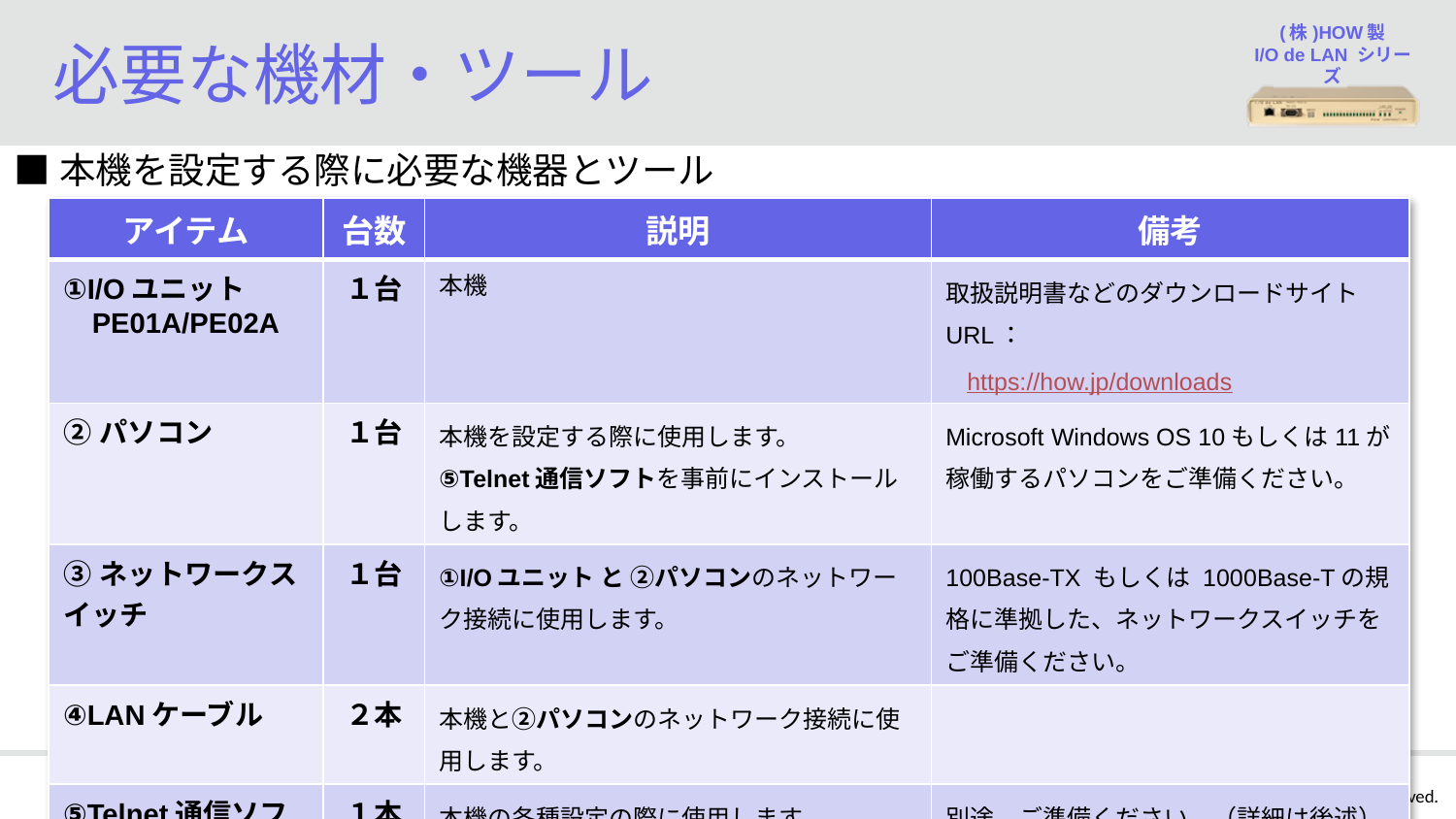

# 必要な機材・ツール
■本機を設定する際に必要な機器とツール
| アイテム | 台数 | 説明 | 備考 |
| --- | --- | --- | --- |
| ①I/Oユニット PE01A/PE02A | １台 | 本機 | 取扱説明書などのダウンロードサイトURL： https://how.jp/downloads |
| ②パソコン | １台 | 本機を設定する際に使用します。 ⑤Telnet通信ソフトを事前にインストールします。 | Microsoft Windows OS 10もしくは11が稼働するパソコンをご準備ください。 |
| ③ネットワークスイッチ | １台 | ①I/Oユニット と ②パソコンのネットワーク接続に使用します。 | 100Base-TX もしくは 1000Base-Tの規格に準拠した、ネットワークスイッチをご準備ください。 |
| ④LANケーブル | ２本 | 本機と②パソコンのネットワーク接続に使用します。 |  |
| ⑤Telnet通信ソフト | １本 | 本機の各種設定の際に使用します。 | 別途、ご準備ください。（詳細は後述） 2022年6月現在サポートされているWindows OS（8.1、10、11）には、Telnet通信ソフト「ハイパーターミナル」がバンドルされていません。 |